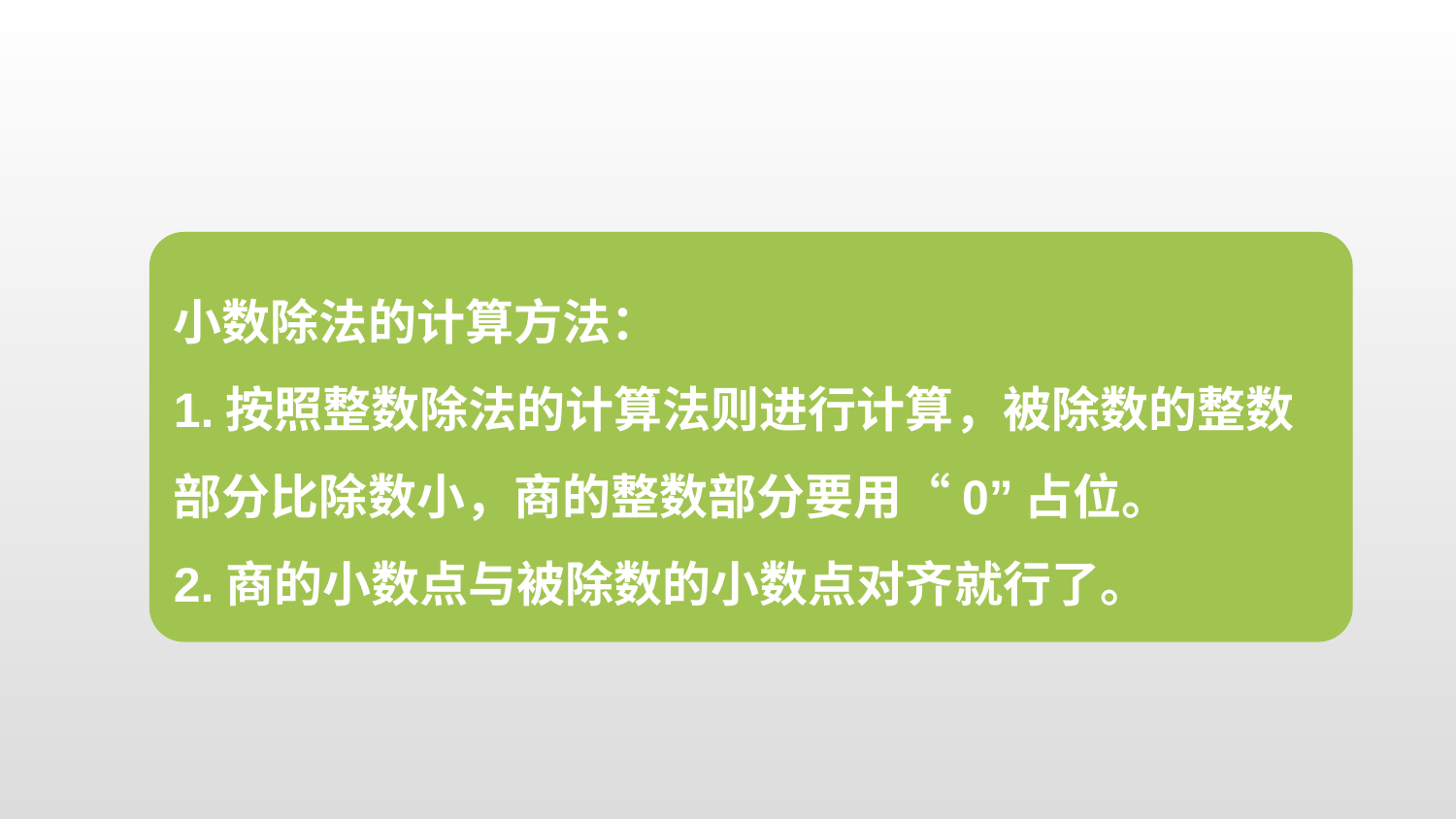

小数除法的计算方法：
1.按照整数除法的计算法则进行计算，被除数的整数部分比除数小，商的整数部分要用“0”占位。
2.商的小数点与被除数的小数点对齐就行了。